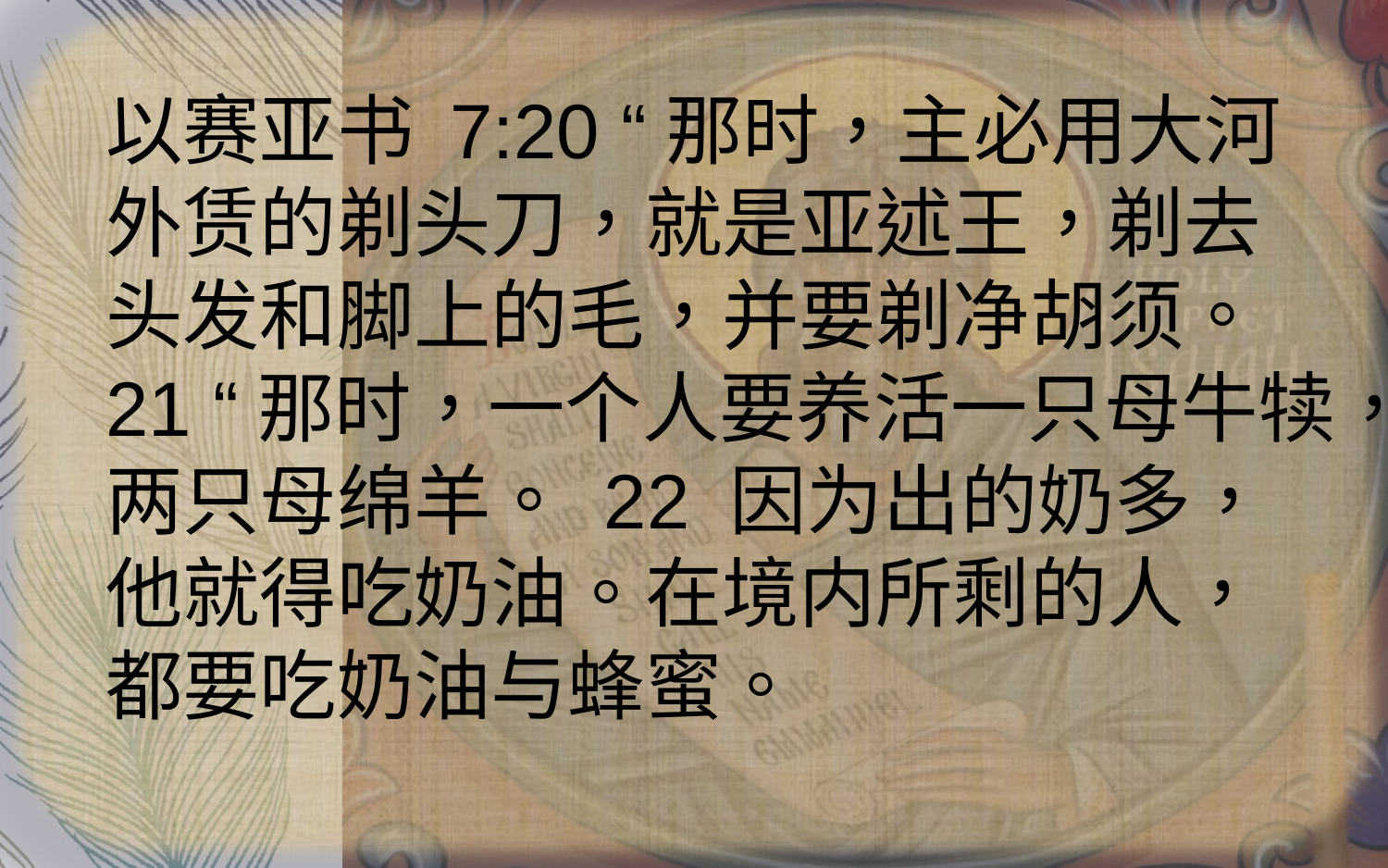

以赛亚书 7:20 “那时，主必用大河外赁的剃头刀，就是亚述王，剃去头发和脚上的毛，并要剃净胡须。 21 “那时，一个人要养活一只母牛犊，两只母绵羊。 22 因为出的奶多，他就得吃奶油。在境内所剩的人，都要吃奶油与蜂蜜。